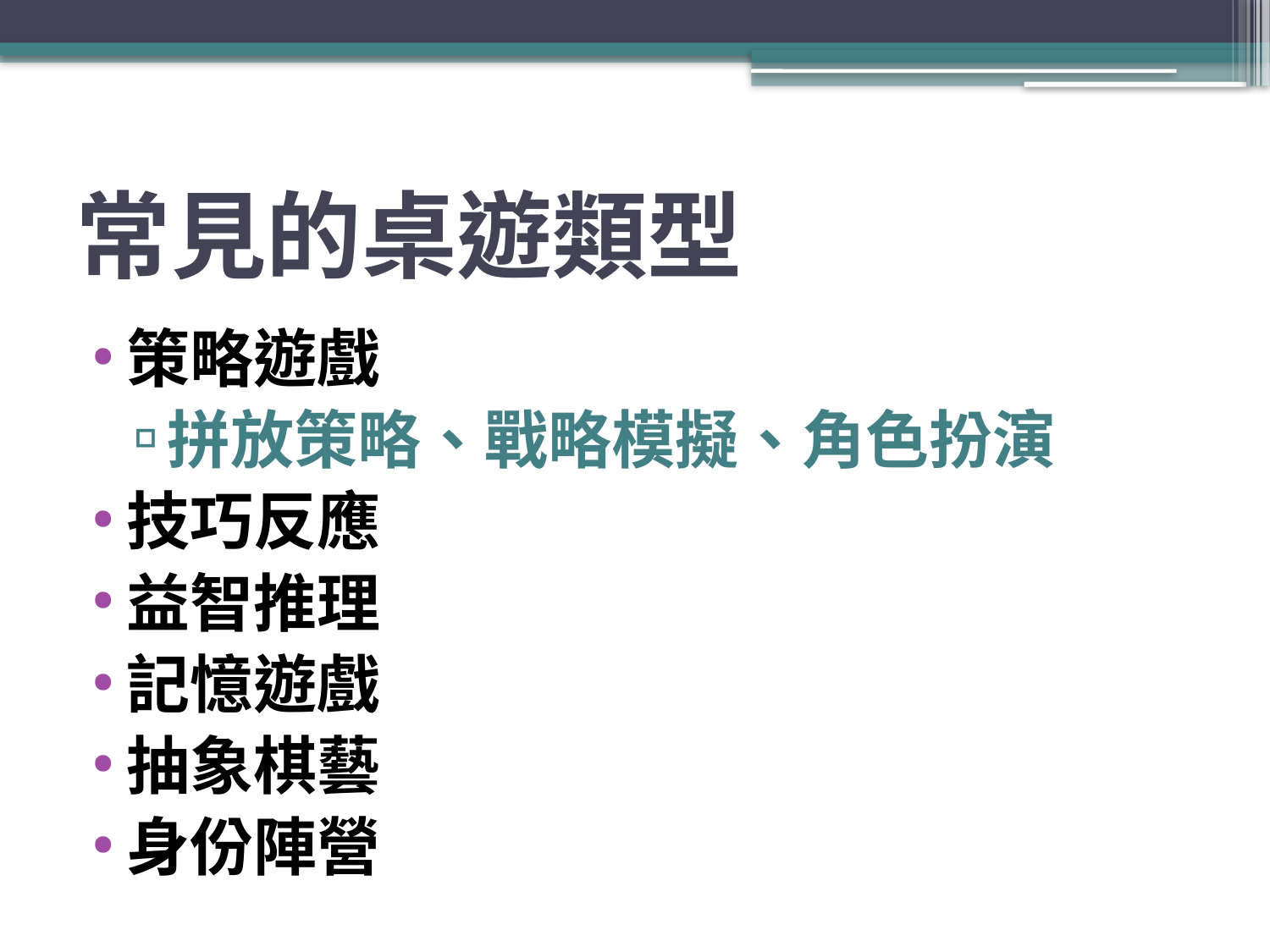

# 常見的桌遊類型
策略遊戲
拼放策略、戰略模擬、角色扮演
技巧反應
益智推理
記憶遊戲
抽象棋藝
身份陣營